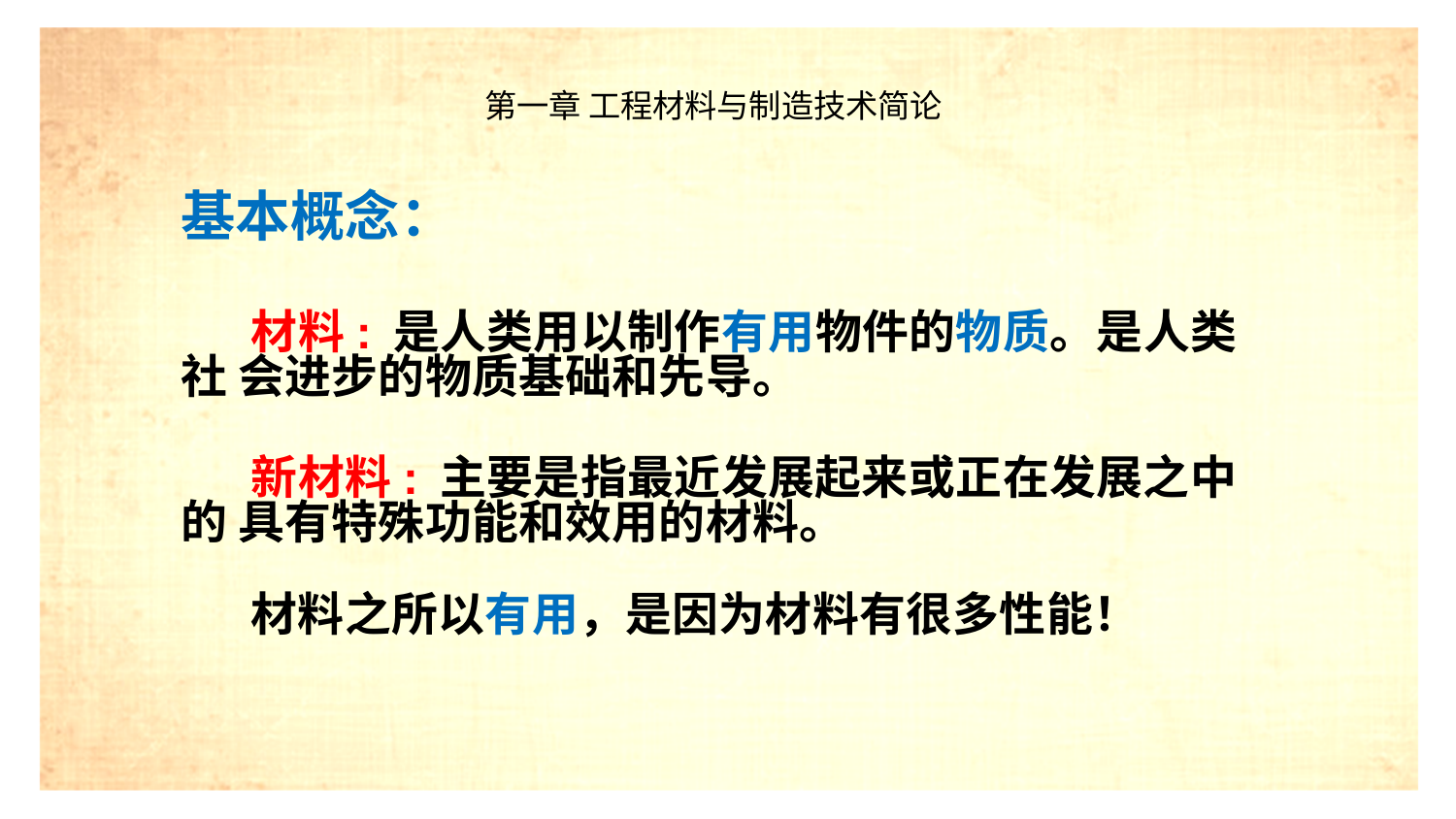

第一章 工程材料与制造技术简论
# 基本概念：
材料:是人类用以制作有用物件的物质。是人类社 会进步的物质基础和先导。

新材料:主要是指最近发展起来或正在发展之中的 具有特殊功能和效用的材料。

材料之所以有用，是因为材料有很多性能！